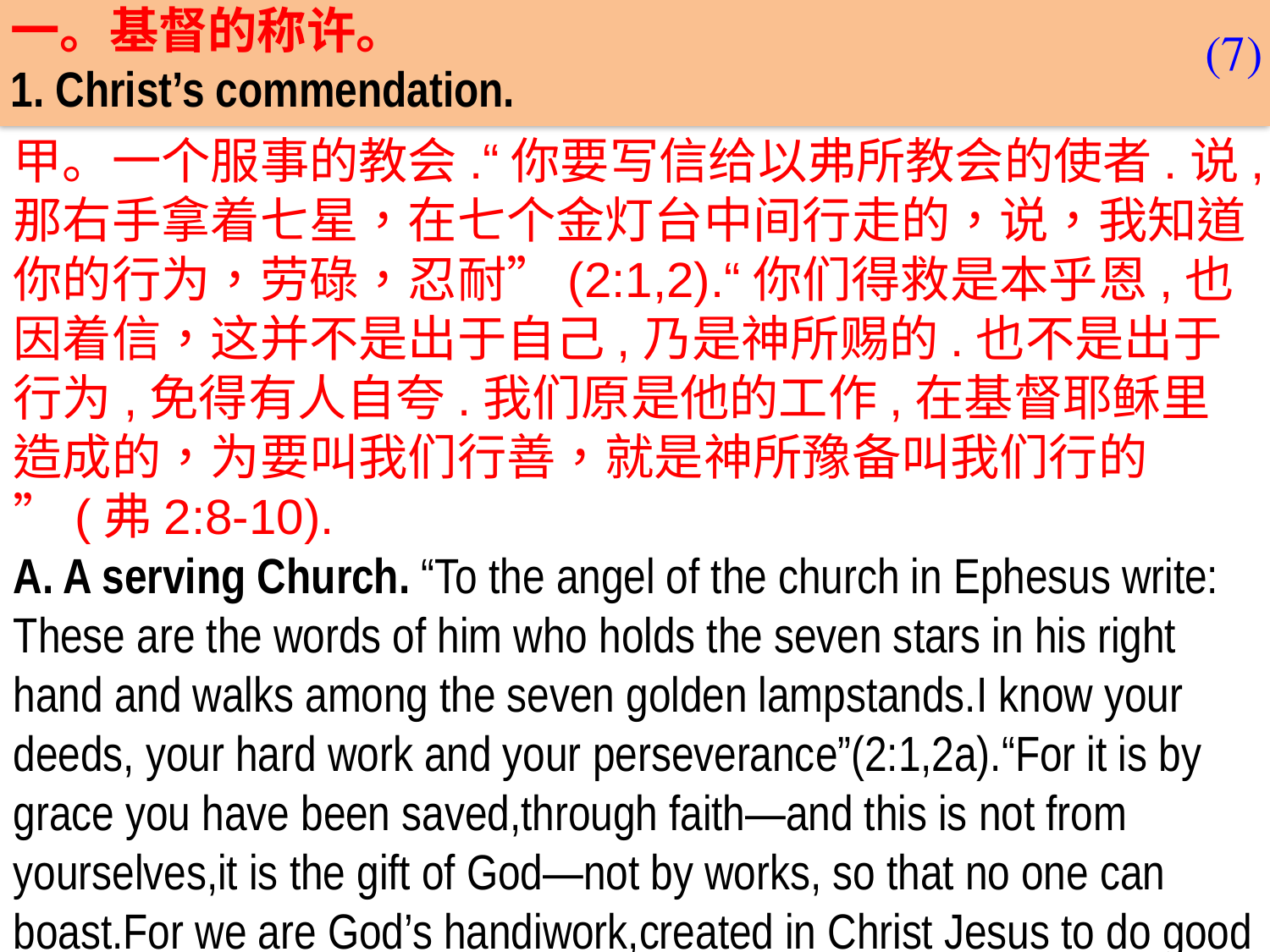

一。基督的称许。
1. Christ’s commendation.

(7)
甲。一个服事的教会.“你要写信给以弗所教会的使者.说,那右手拿着七星，在七个金灯台中间行走的，说，我知道你的行为，劳碌，忍耐”(2:1,2).“你们得救是本乎恩,也因着信，这并不是出于自己,乃是神所赐的.也不是出于行为,免得有人自夸.我们原是他的工作,在基督耶稣里造成的，为要叫我们行善，就是神所豫备叫我们行的 ”(弗2:8-10).
A. A serving Church. “To the angel of the church in Ephesus write: These are the words of him who holds the seven stars in his right hand and walks among the seven golden lampstands.I know your deeds, your hard work and your perseverance”(2:1,2a).“For it is by grace you have been saved,through faith—and this is not from yourselves,it is the gift of God—not by works, so that no one can boast.For we are God’s handiwork,created in Christ Jesus to do good works,which God prepared in advance for us to do”(Eph.2:8-10).